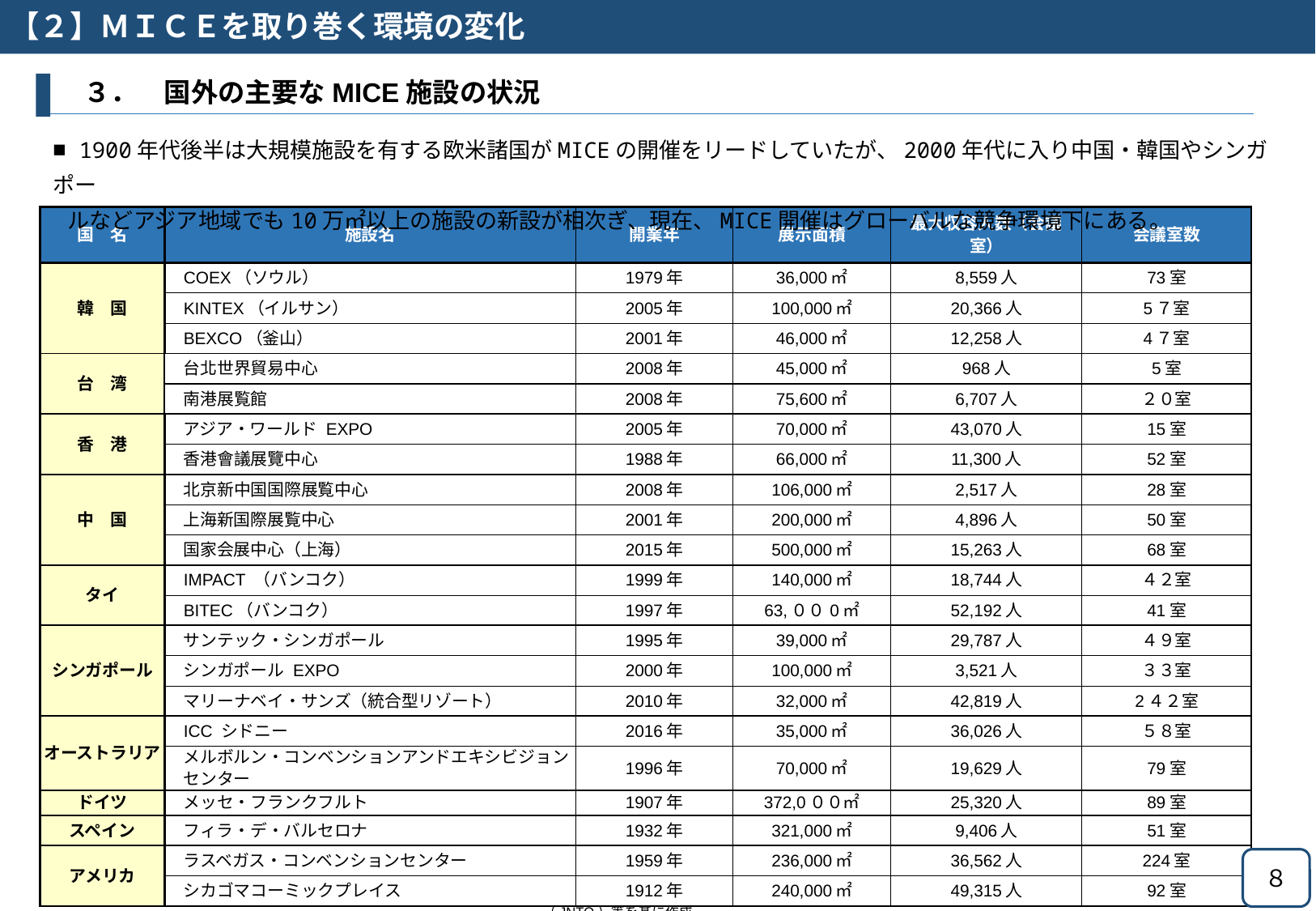

【２】ＭＩＣＥを取り巻く環境の変化
　３．　国外の主要なMICE施設の状況

■ 1900年代後半は大規模施設を有する欧米諸国がMICEの開催をリードしていたが、2000年代に入り中国・韓国やシンガポー
  ルなどアジア地域でも10万㎡以上の施設の新設が相次ぎ、現在、MICE開催はグローバルな競争環境下にある。
| 国　名 | 施設名 | 開業年 | 展示面積 | 最大収容人数（会議室） | 会議室数 |
| --- | --- | --- | --- | --- | --- |
| 韓　国 | COEX（ソウル） | 1979年 | 36,000㎡ | 8,559人 | 73室 |
|  | KINTEX（イルサン） | 2005年 | 100,000㎡ | 20,366人 | 5７室 |
|  | BEXCO（釜山） | 2001年 | 46,000㎡ | 12,258人 | 4７室 |
| 台　湾 | 台北世界貿易中心 | 2008年 | 45,000㎡ | 968人 | 5室 |
|  | 南港展覧館 | 2008年 | 75,600㎡ | 6,707人 | ２０室 |
| 香　港 | アジア・ワールド EXPO | 2005年 | 70,000㎡ | 43,070人 | 15室 |
|  | 香港會議展覽中心 | 1988年 | 66,000㎡ | 11,300人 | 52室 |
| 中　国 | 北京新中国国際展覧中心 | 2008年 | 106,000㎡ | 2,517人 | 28室 |
|  | 上海新国際展覧中心 | 2001年 | 200,000㎡ | 4,896人 | 50室 |
|  | 国家会展中心（上海） | 2015年 | 500,000㎡ | 15,263人 | 68室 |
| タイ | IMPACT （バンコク） | 1999年 | 140,000㎡ | 18,744人 | ４２室 |
|  | BITEC（バンコク） | 1997年 | 63,００0㎡ | 52,192人 | 41室 |
| シンガポール | サンテック・シンガポール | 1995年 | 39,000㎡ | 29,787人 | ４９室 |
|  | シンガポール EXPO | 2000年 | 100,000㎡ | 3,521人 | ３３室 |
|  | マリーナベイ・サンズ（統合型リゾート） | 2010年 | 32,000㎡ | 42,819人 | 2４２室 |
| オーストラリア | ICC シドニー | 2016年 | 35,000㎡ | 36,026人 | ５８室 |
|  | メルボルン・コンベンションアンドエキシビジョンセンター | 1996年 | 70,000㎡ | 19,629人 | 79室 |
| ドイツ | メッセ・フランクフルト | 1907年 | 372,0００㎡ | 25,320人 | 89室 |
| スペイン | フィラ・デ・バルセロナ | 1932年 | 321,000㎡ | 9,406人 | 51室 |
| アメリカ | ラスベガス・コンベンションセンター | 1959年 | 236,000㎡ | 36,562人 | 224室 |
|  | シカゴマコーミックプレイス | 1912年 | 240,000㎡ | 49,315人 | 92室 |
８
[出典]各都市コンベンションビューローHP、「国際会議誘致における海外競合都市・調査レポート」（JNTO）等を基に作成